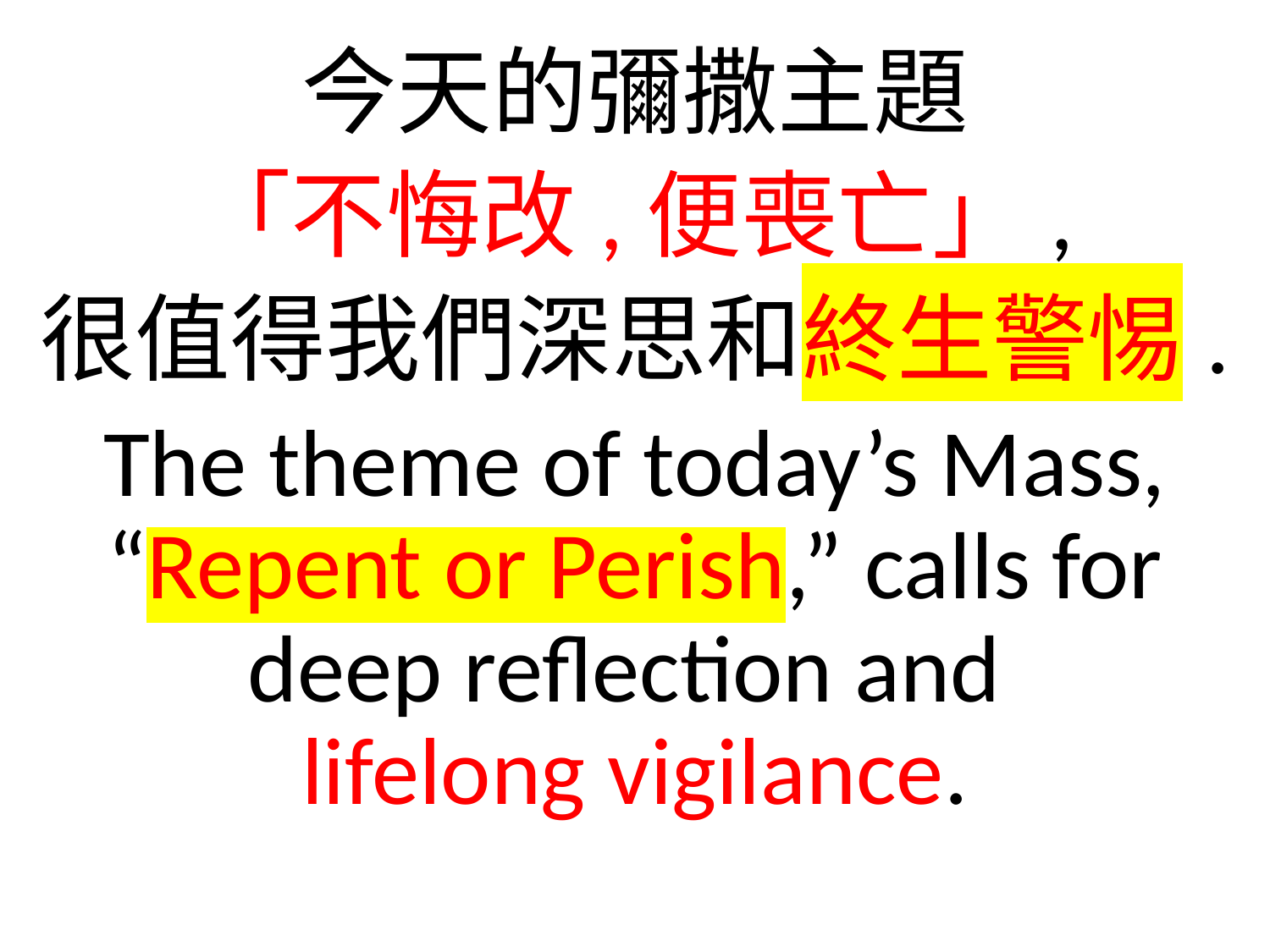

今天的彌撒主題
「不悔改,便喪亡」,
很值得我們深思和終生警惕.
The theme of today’s Mass, “Repent or Perish,” calls for deep reflection and
lifelong vigilance.